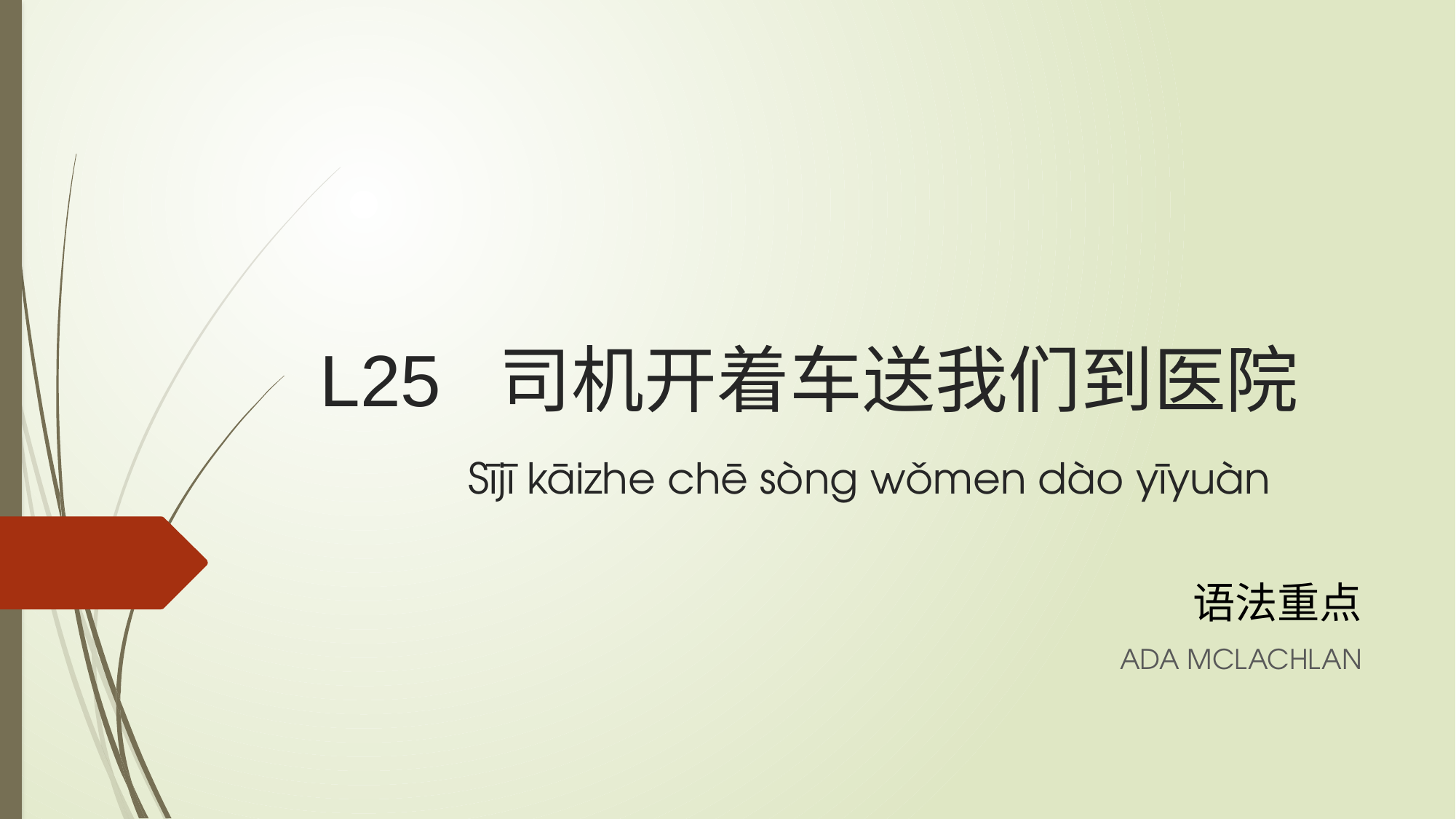

# L25  司机开着车送我们到医院 Sījī kāizhe chē sòng wǒmen dào yīyuàn
语法重点
ADA MCLACHLAN